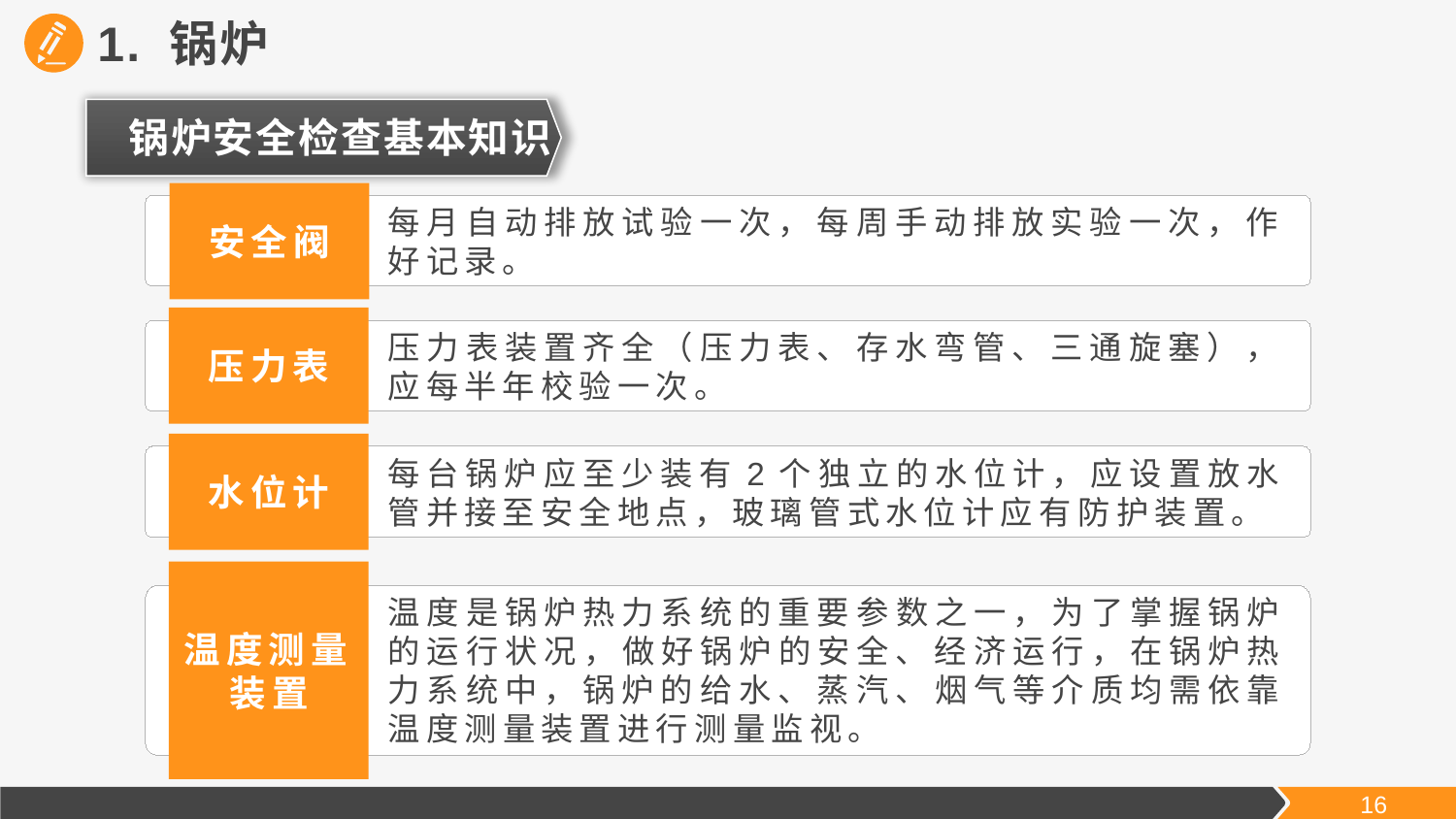

1. 锅炉

锅炉安全检查基本知识
安全阀

每月自动排放试验一次，每周手动排放实验一次，作好记录。
压力表

压力表装置齐全（压力表、存水弯管、三通旋塞），应每半年校验一次。
水位计

每台锅炉应至少装有2个独立的水位计，应设置放水管并接至安全地点，玻璃管式水位计应有防护装置。
温度测量装置

温度是锅炉热力系统的重要参数之一，为了掌握锅炉的运行状况，做好锅炉的安全、经济运行，在锅炉热力系统中，锅炉的给水、蒸汽、烟气等介质均需依靠温度测量装置进行测量监视。